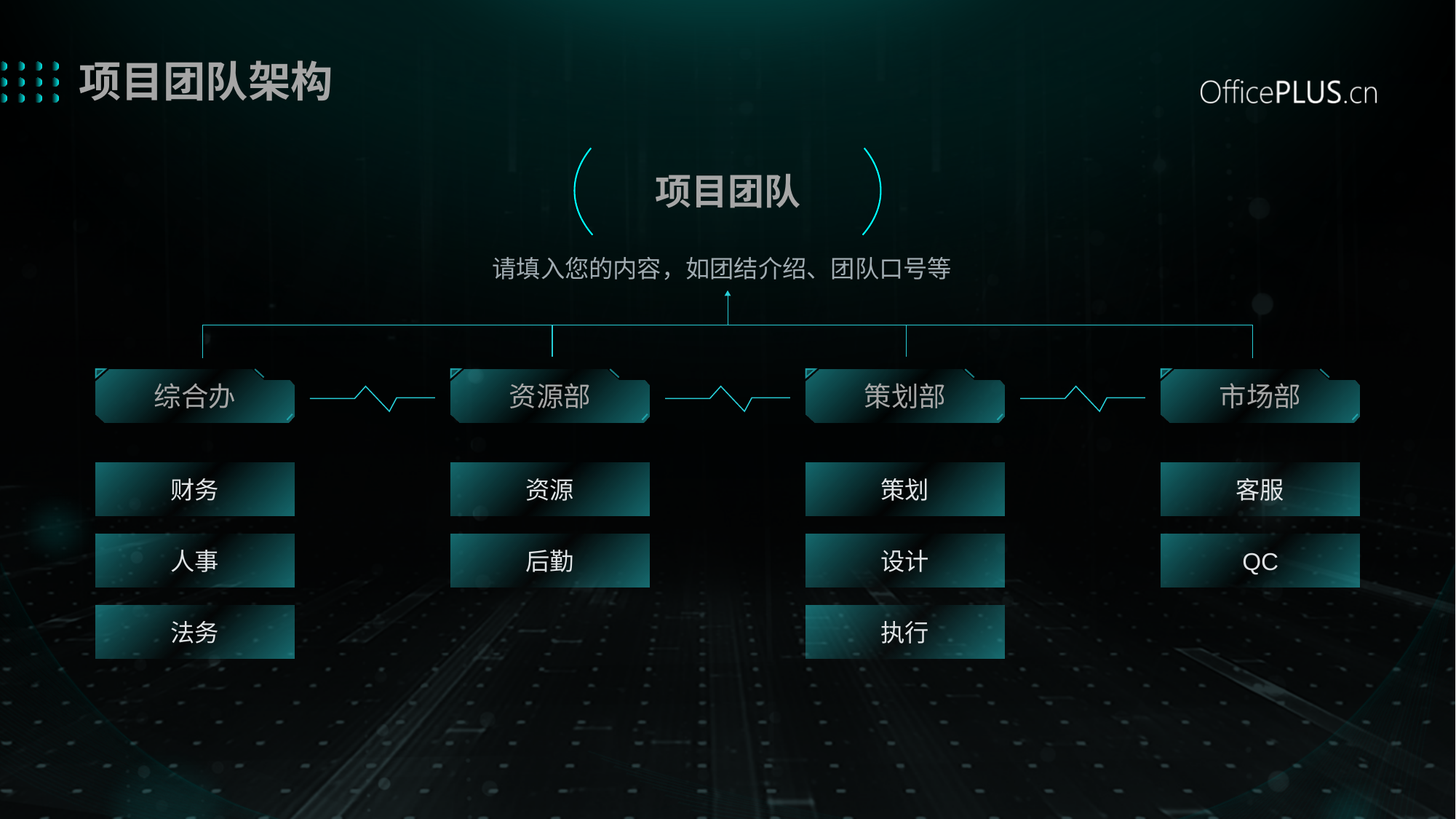

# 项目团队架构

项目团队
请填入您的内容，如团结介绍、团队口号等

综合办

资源部

策划部

市场部

财务
资源
策划
客服
人事
后勤
设计
QC
法务
执行